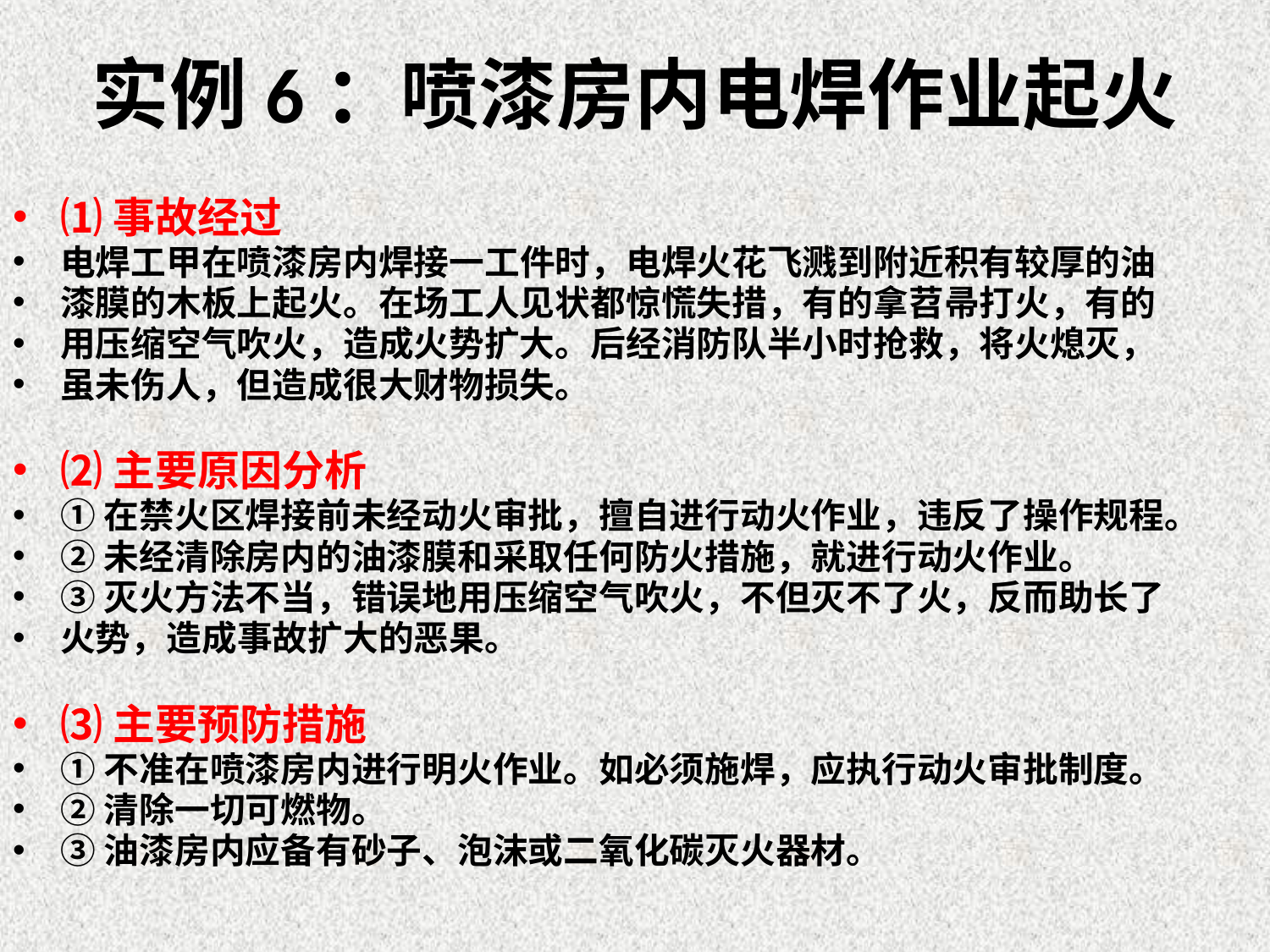

# 实例6：喷漆房内电焊作业起火

⑴事故经过
电焊工甲在喷漆房内焊接一工件时，电焊火花飞溅到附近积有较厚的油
漆膜的木板上起火。在场工人见状都惊慌失措，有的拿苕帚打火，有的
用压缩空气吹火，造成火势扩大。后经消防队半小时抢救，将火熄灭，
虽未伤人，但造成很大财物损失。

⑵主要原因分析
①在禁火区焊接前未经动火审批，擅自进行动火作业，违反了操作规程。
②未经清除房内的油漆膜和采取任何防火措施，就进行动火作业。
③灭火方法不当，错误地用压缩空气吹火，不但灭不了火，反而助长了
火势，造成事故扩大的恶果。

⑶主要预防措施
①不准在喷漆房内进行明火作业。如必须施焊，应执行动火审批制度。
②清除一切可燃物。
③油漆房内应备有砂子、泡沫或二氧化碳灭火器材。